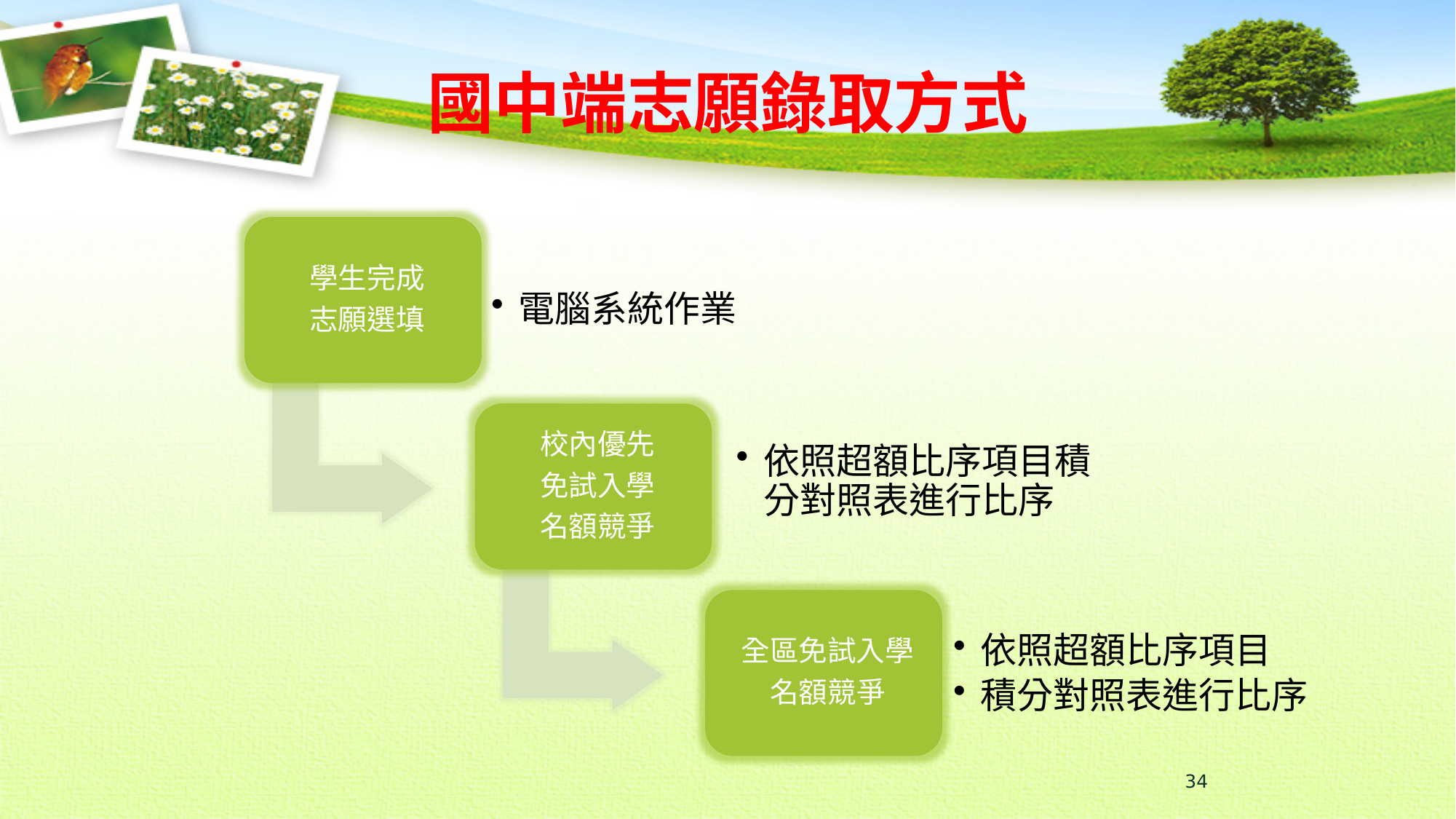

國中端志願錄取方式
學生完成
志願選填
電腦系統作業
校內優先
免試入學
名額競爭
依照超額比序項目積分對照表進行比序
全區免試入學
名額競爭
依照超額比序項目
積分對照表進行比序
34